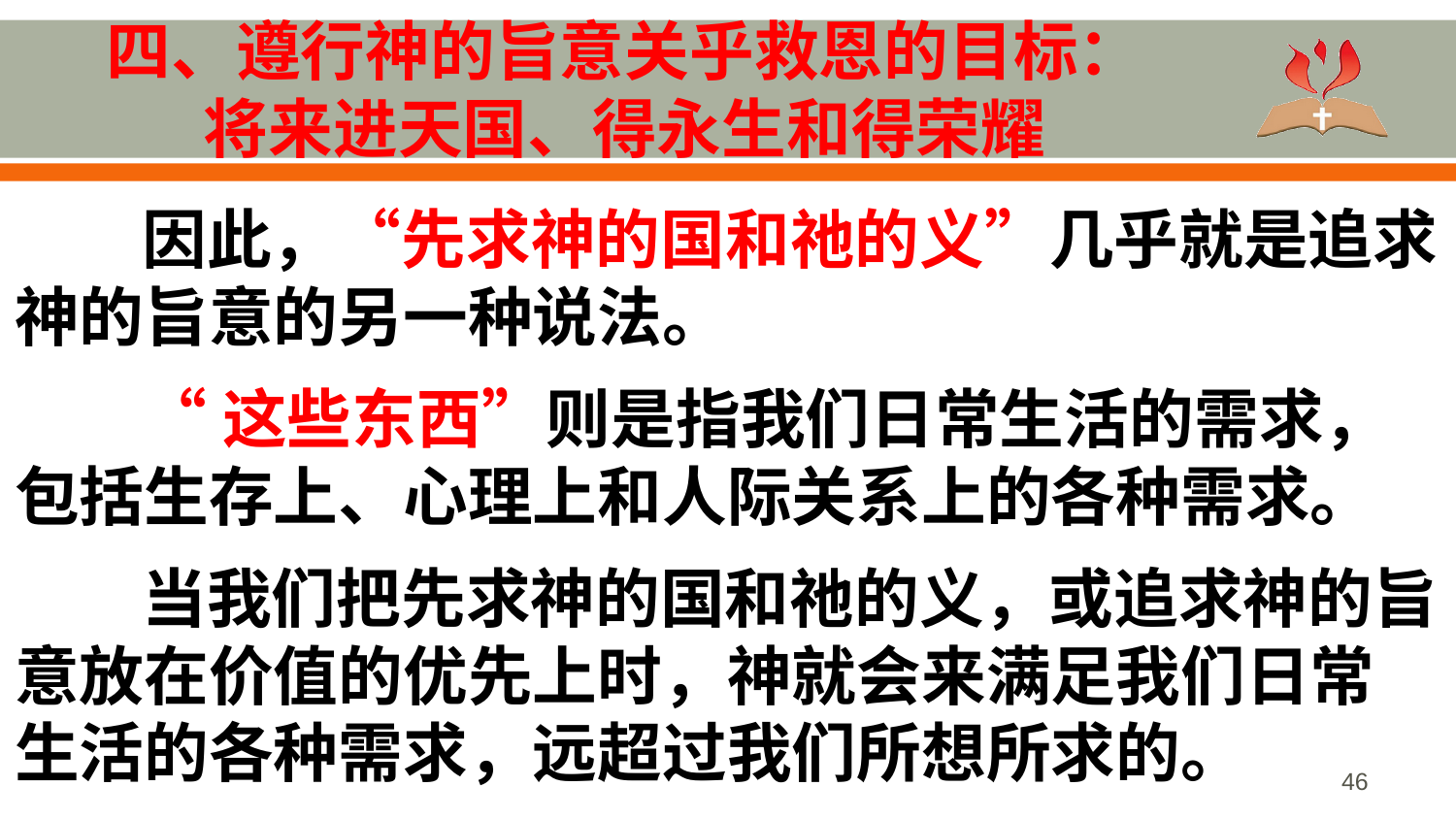

# 四、遵行神的旨意关乎救恩的目标： 将来进天国、得永生和得荣耀
因此，“先求神的国和祂的义”几乎就是追求神的旨意的另一种说法。
“这些东西”则是指我们日常生活的需求，包括生存上、心理上和人际关系上的各种需求。
当我们把先求神的国和祂的义，或追求神的旨意放在价值的优先上时，神就会来满足我们日常生活的各种需求，远超过我们所想所求的。

46